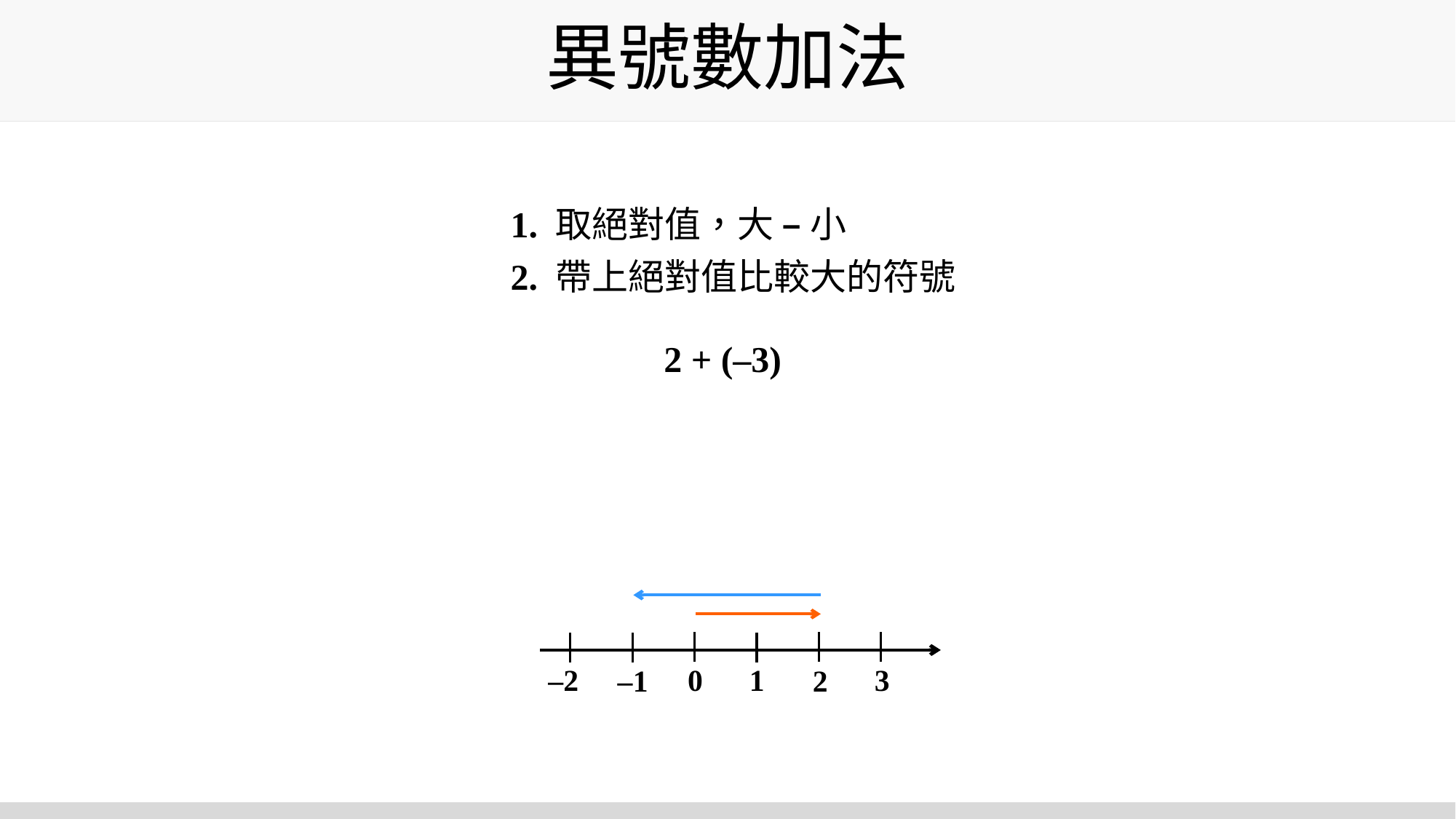

# 異號數加法
1. 取絕對值，大 – 小
2. 帶上絕對值比較大的符號
2 + (–3)
0
1
3
–2
2
–1